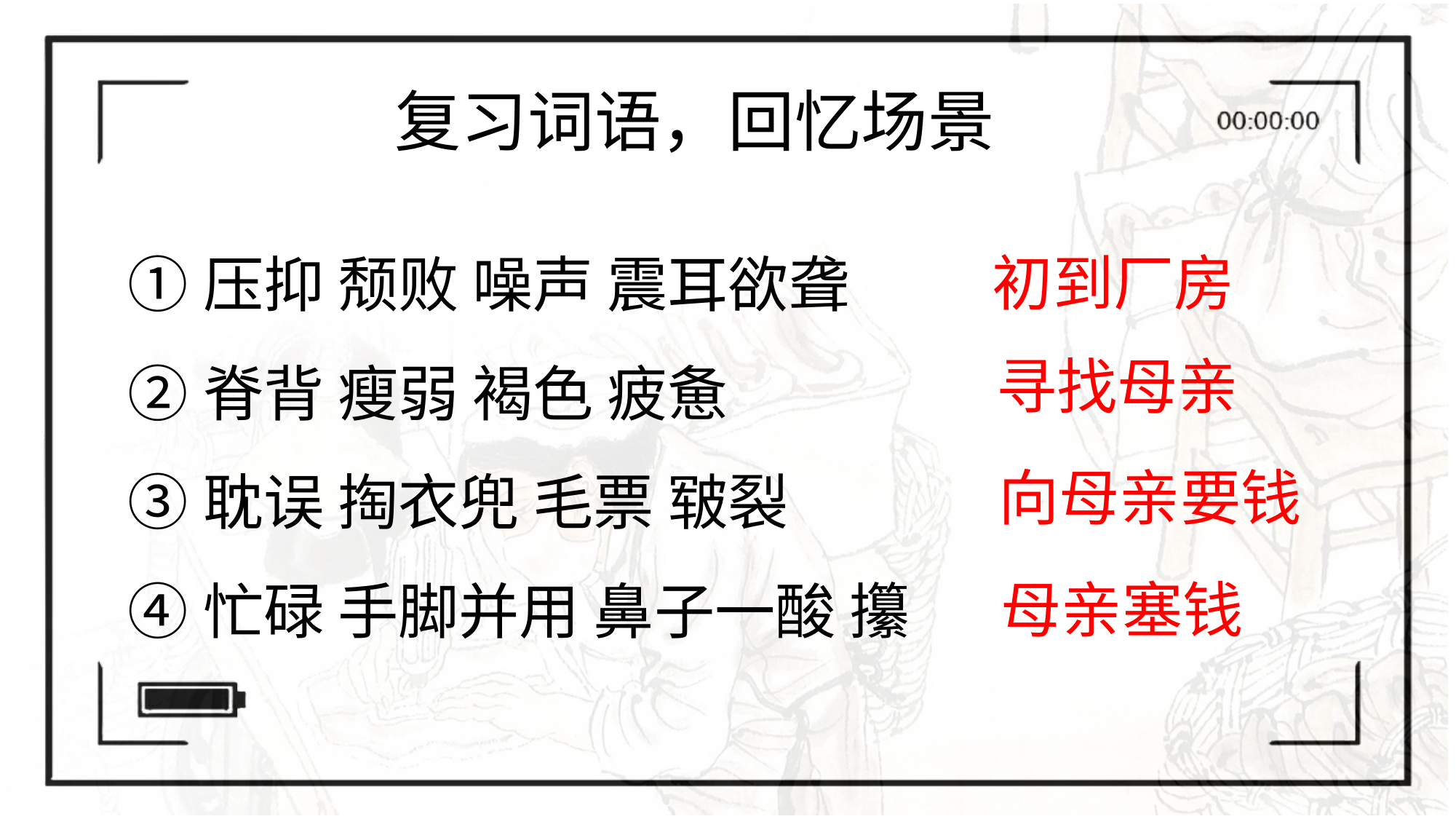

复习词语，回忆场景
初到厂房

①压抑 颓败 噪声 震耳欲聋
②脊背 瘦弱 褐色 疲惫
③耽误 掏衣兜 毛票 皲裂
④忙碌 手脚并用 鼻子一酸 攥
寻找母亲
向母亲要钱
母亲塞钱